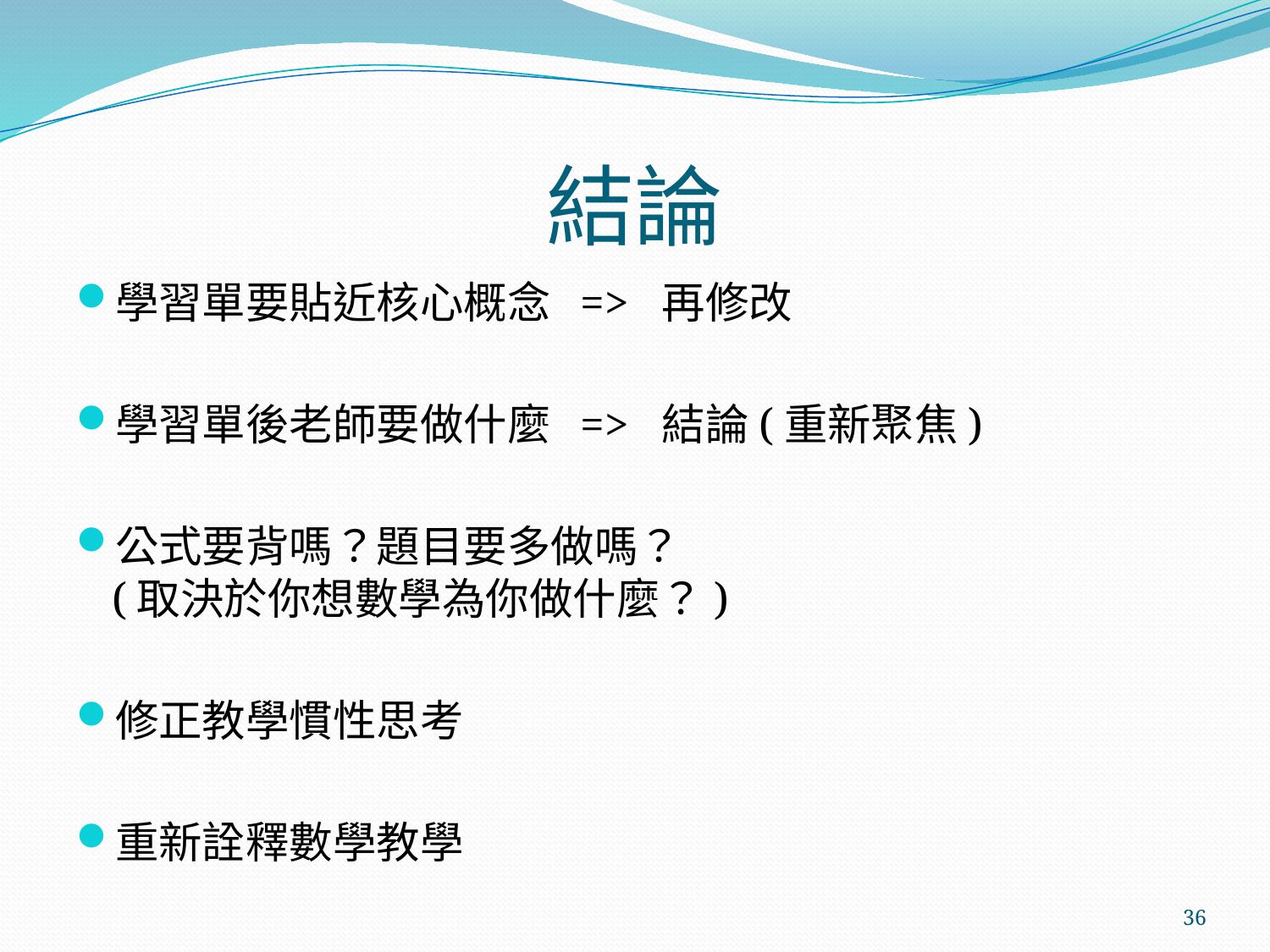

# 結論
學習單要貼近核心概念  =>  再修改

學習單後老師要做什麼  =>  結論(重新聚焦)

公式要背嗎？題目要多做嗎？
(取決於你想數學為你做什麼？)

修正教學慣性思考

重新詮釋數學教學
36